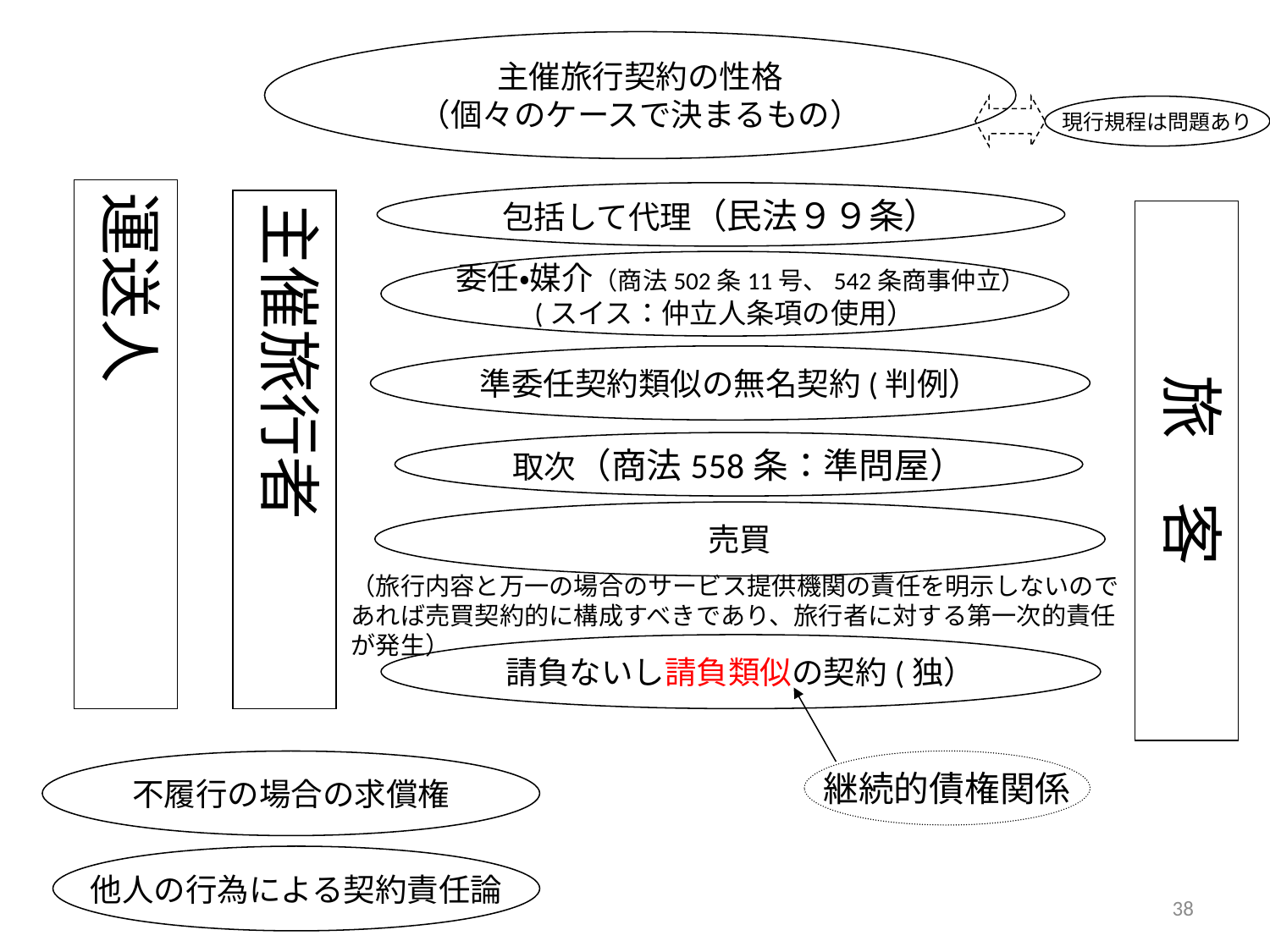

主催旅行契約の性格
（個々のケースで決まるもの）

現行規程は問題あり
運送人
包括して代理（民法９９条）
主催旅行者
旅　客
　委任・媒介（商法502条11号、542条商事仲立）
(スイス：仲立人条項の使用）
準委任契約類似の無名契約(判例）
取次（商法558条：準問屋）
売買
（旅行内容と万一の場合のサービス提供機関の責任を明示しないのであれば売買契約的に構成すべきであり、旅行者に対する第一次的責任が発生）
請負ないし請負類似の契約(独）

不履行の場合の求償権
継続的債権関係
他人の行為による契約責任論
38